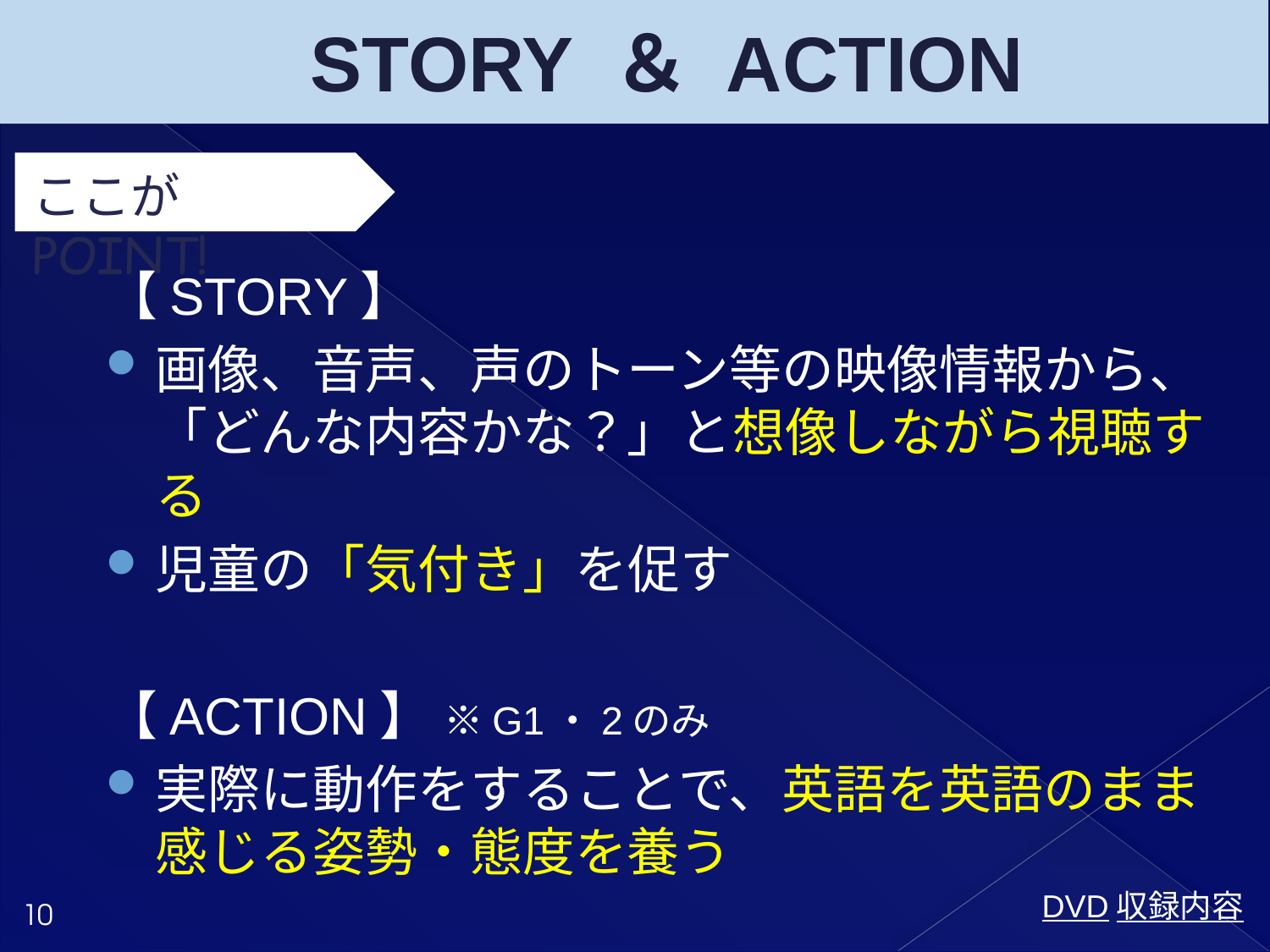

# STORY ＆ ACTION

ここがPOINT!
【STORY】
画像、音声、声のトーン等の映像情報から、「どんな内容かな？」と想像しながら視聴する
児童の「気付き」を促す

【ACTION】 ※G1・2のみ
実際に動作をすることで、英語を英語のまま感じる姿勢・態度を養う

DVD収録内容
10